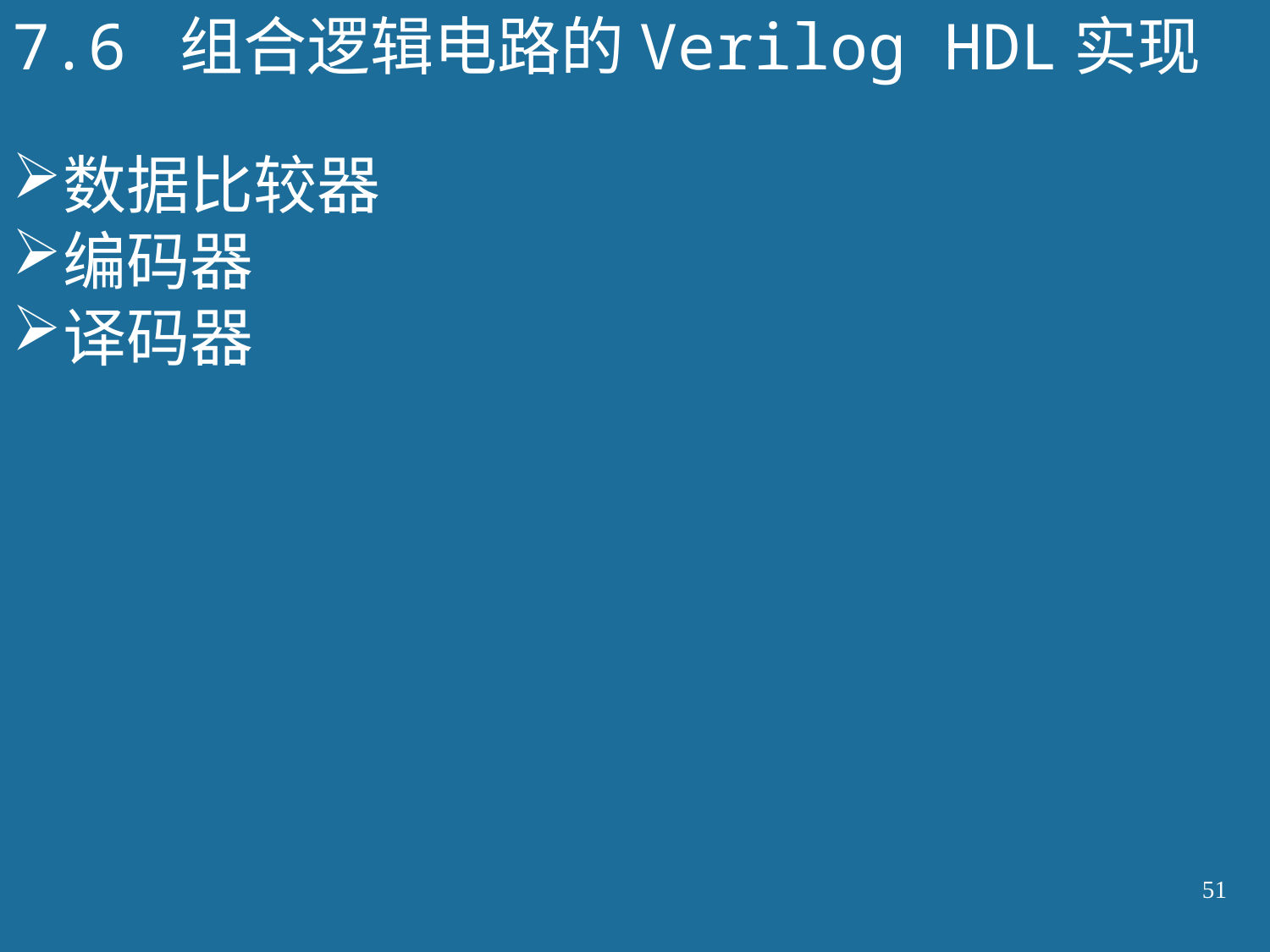

7.6 组合逻辑电路的Verilog HDL实现
数据比较器
编码器
译码器
51